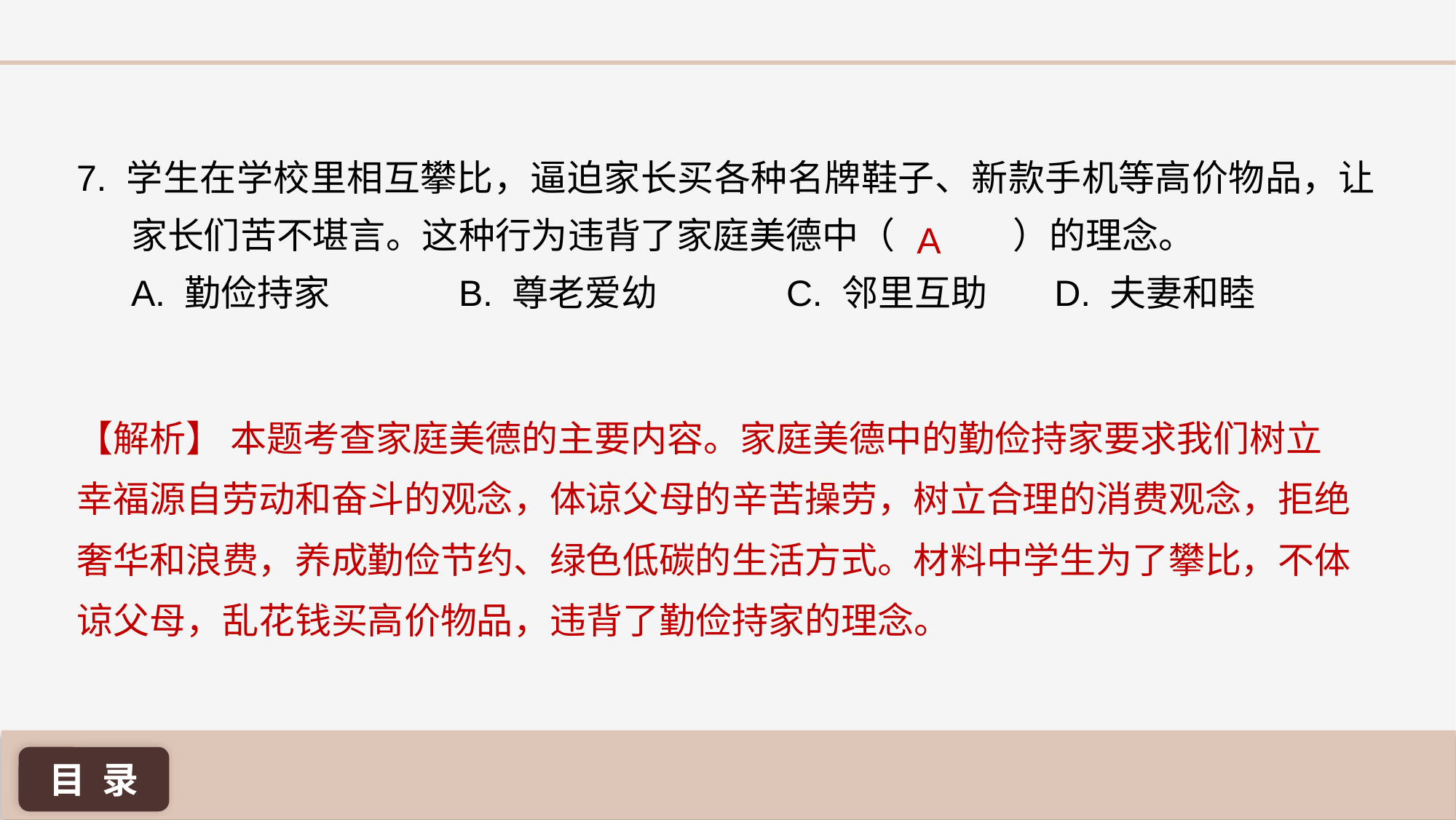

7. 学生在学校里相互攀比，逼迫家长买各种名牌鞋子、新款手机等高价物品，让家长们苦不堪言。这种行为违背了家庭美德中（	 ）的理念。
A. 勤俭持家	 	B. 尊老爱幼 		C. 邻里互助 	     D. 夫妻和睦
A
【解析】 本题考查家庭美德的主要内容。家庭美德中的勤俭持家要求我们树立幸福源自劳动和奋斗的观念，体谅父母的辛苦操劳，树立合理的消费观念，拒绝奢华和浪费，养成勤俭节约、绿色低碳的生活方式。材料中学生为了攀比，不体谅父母，乱花钱买高价物品，违背了勤俭持家的理念。